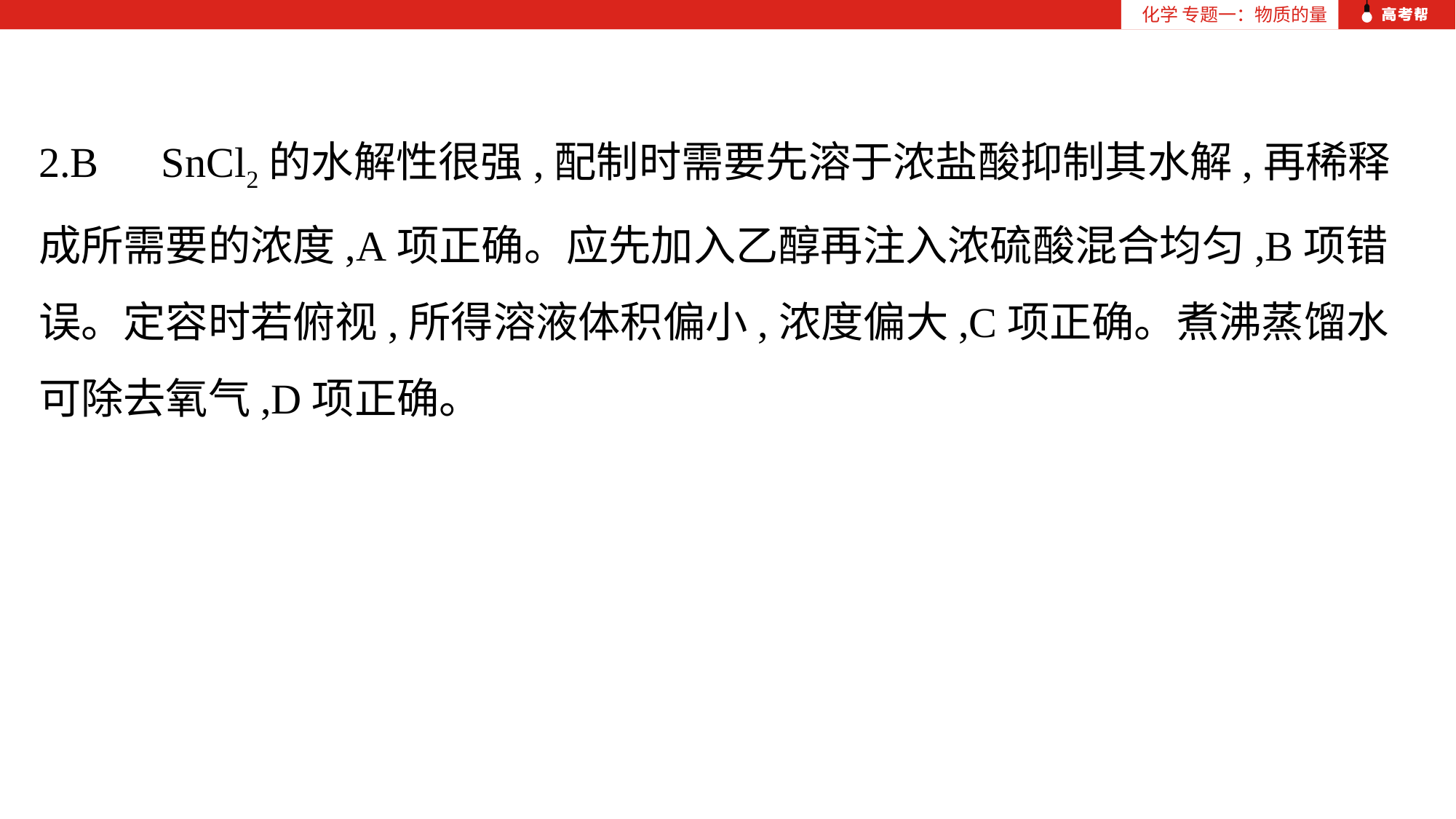

化学 专题一：物质的量

2.B　SnCl2的水解性很强,配制时需要先溶于浓盐酸抑制其水解,再稀释成所需要的浓度,A项正确。应先加入乙醇再注入浓硫酸混合均匀,B项错误。定容时若俯视,所得溶液体积偏小,浓度偏大,C项正确。煮沸蒸馏水可除去氧气,D项正确。